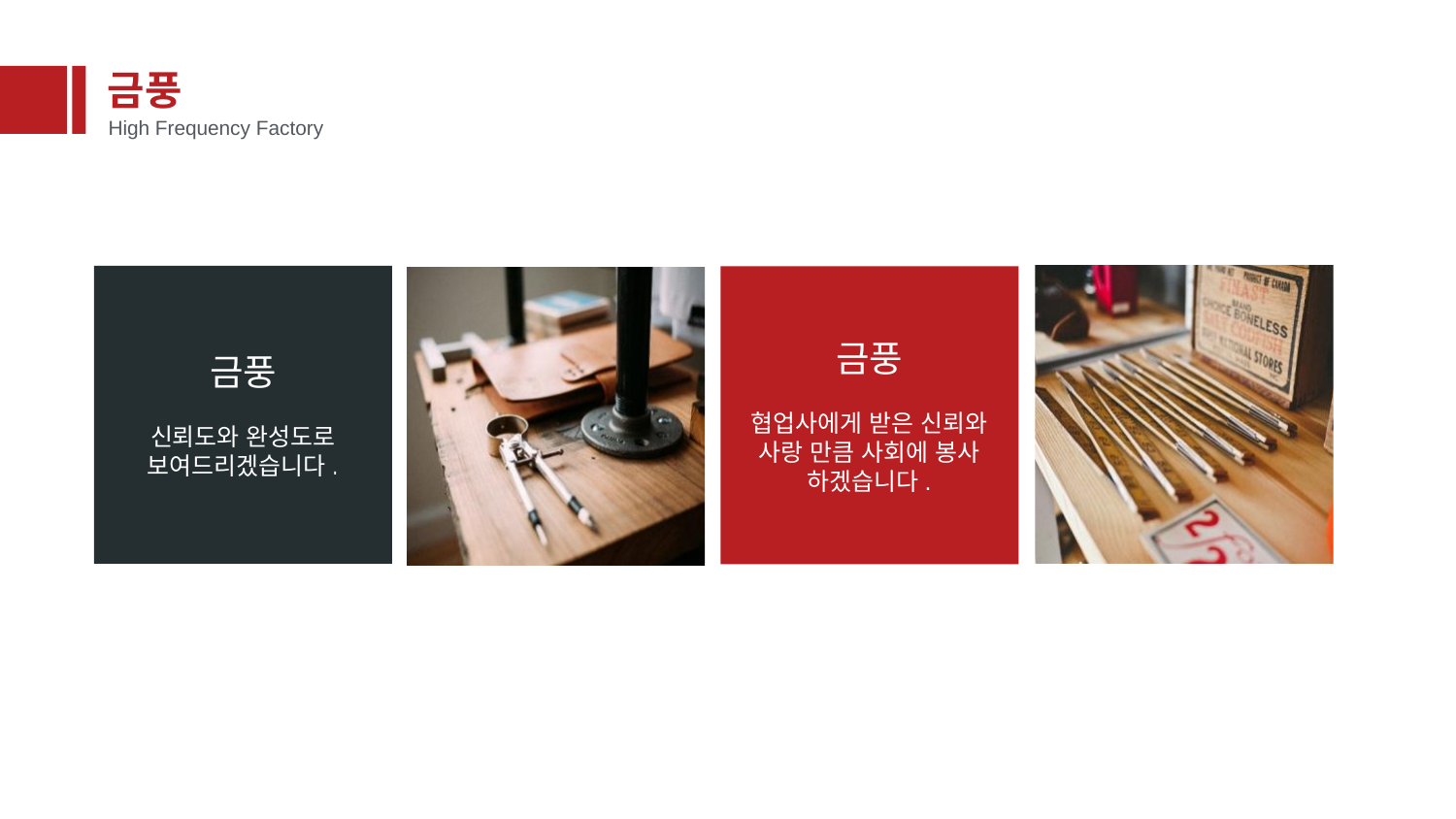

금풍

High Frequency Factory
금풍

신뢰도와 완성도로 보여드리겠습니다.

금풍

협업사에게 받은 신뢰와 사랑 만큼 사회에 봉사 하겠습니다.